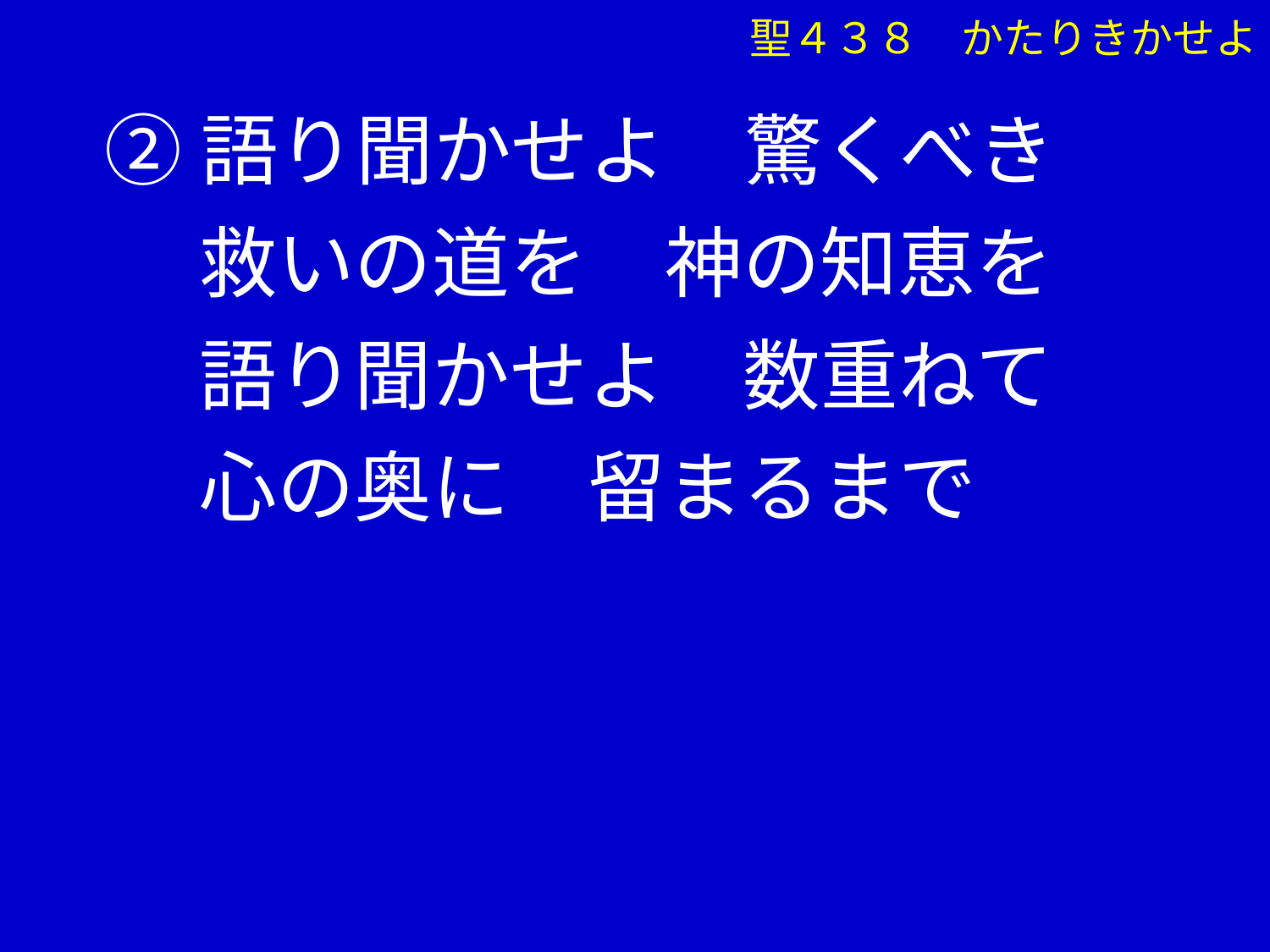

②語り聞かせよ　驚くべき
　 救いの道を　神の知恵を
　 語り聞かせよ　数重ねて
　 心の奥に　留まるまで

聖４３８　かたりきかせよ